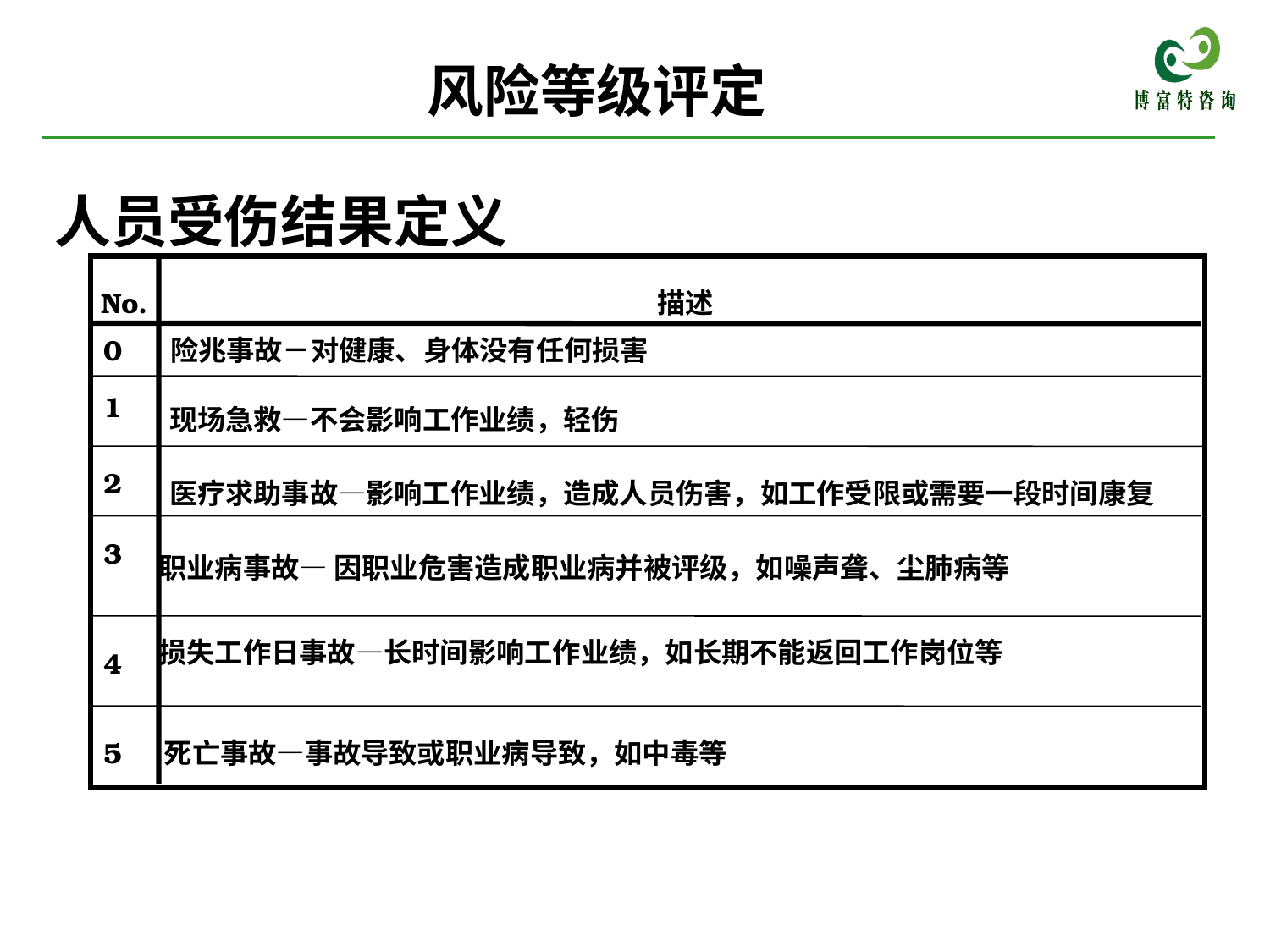

风险等级评定
人员受伤结果定义

No.
描述

0
险兆事故－对健康、身体没有任何损害

1
现场急救—不会影响工作业绩，轻伤

2
医疗求助事故—影响工作业绩，造成人员伤害，如工作受限或需要一段时间康复

3
职业病事故— 因职业危害造成职业病并被评级，如噪声聋、尘肺病等

损失工作日事故—长时间影响工作业绩，如长期不能返回工作岗位等
4

5
死亡事故—事故导致或职业病导致，如中毒等